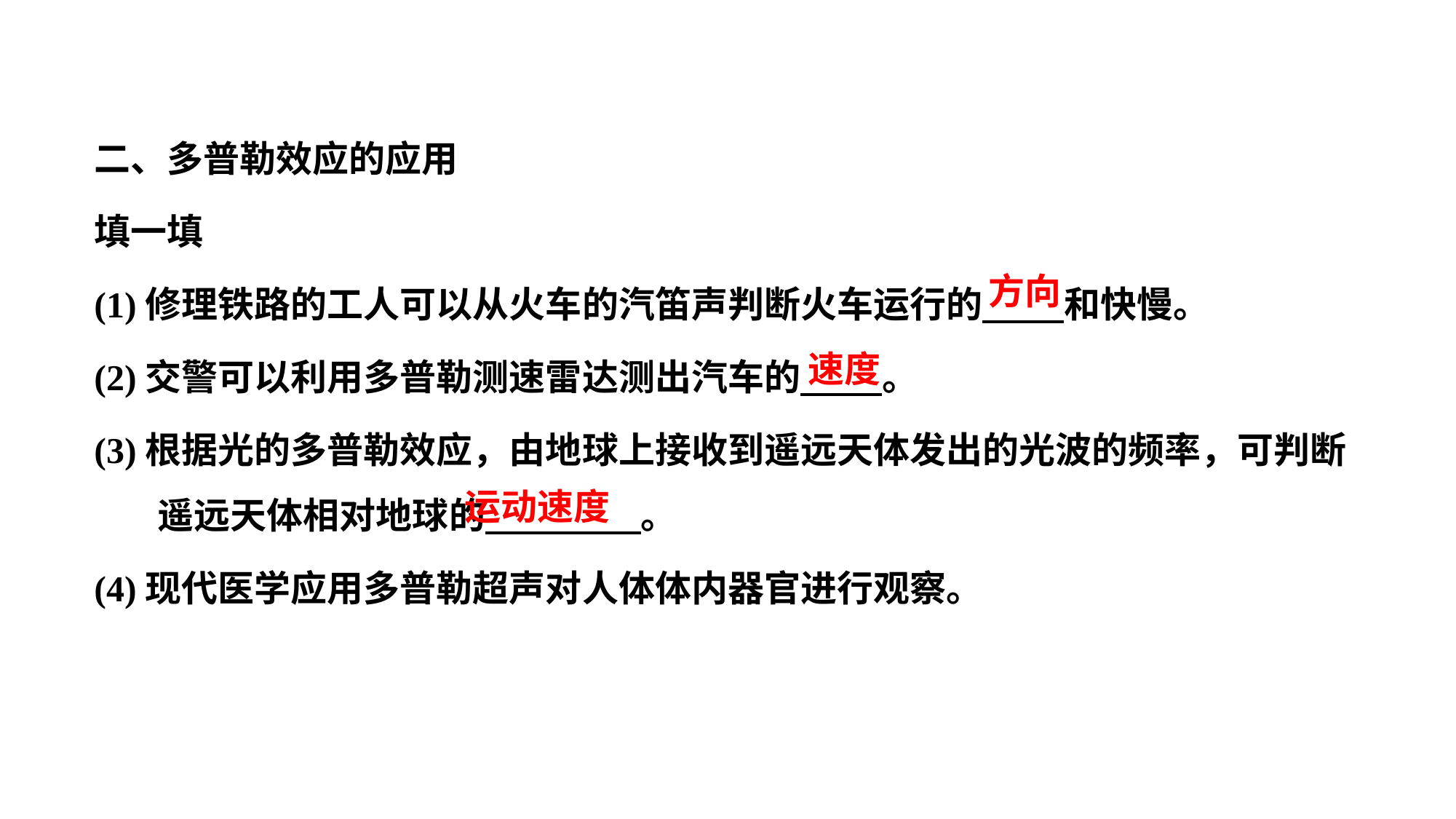

二、多普勒效应的应用
填一填
(1)修理铁路的工人可以从火车的汽笛声判断火车运行的          和快慢。
(2)交警可以利用多普勒测速雷达测出汽车的          。
(3)根据光的多普勒效应，由地球上接收到遥远天体发出的光波的频率，可判断遥远天体相对地球的                   。
(4)现代医学应用多普勒超声对人体体内器官进行观察。
方向
速度
运动速度